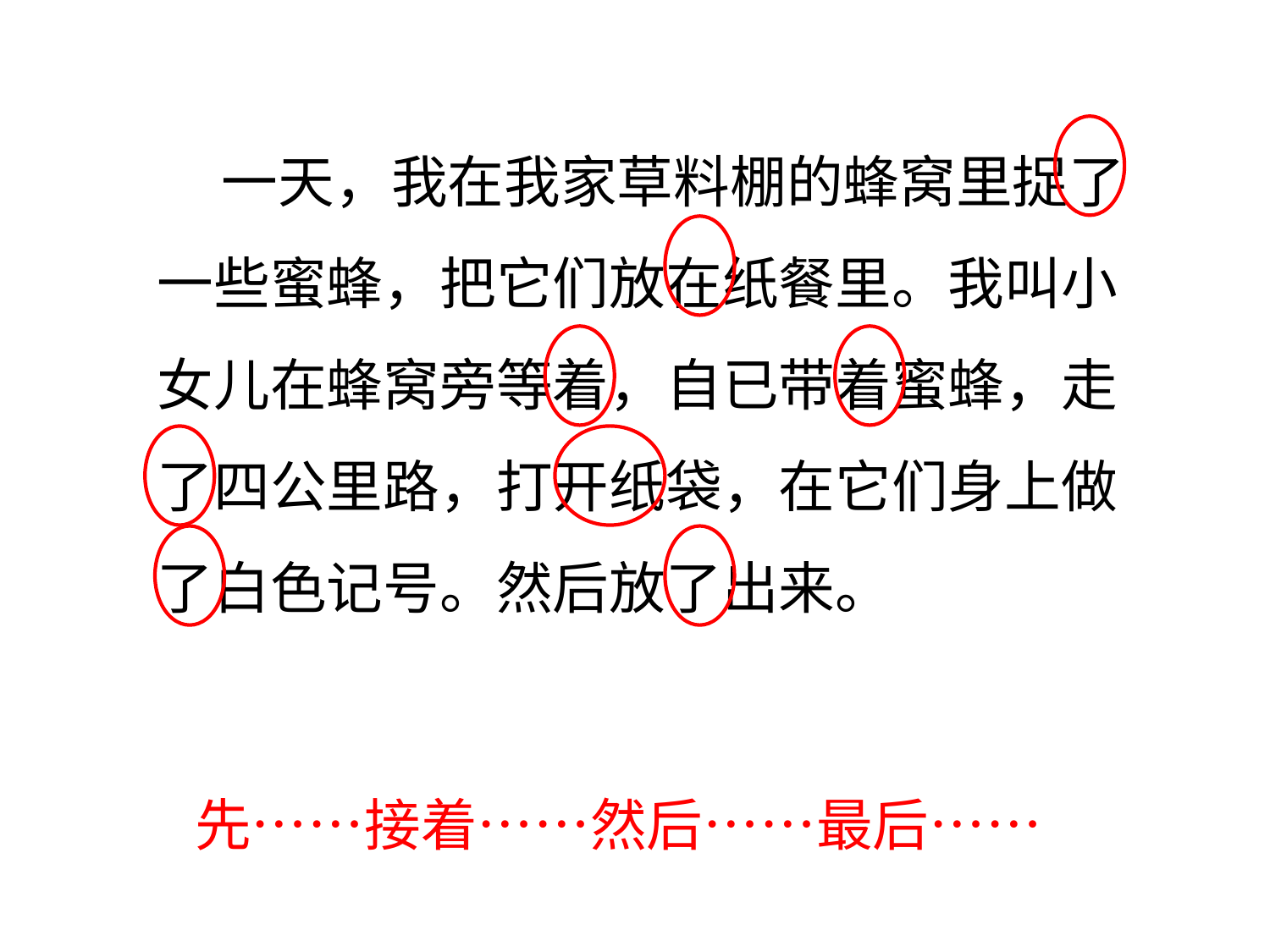

一天，我在我家草料棚的蜂窝里捉了一些蜜蜂，把它们放在纸餐里。我叫小女儿在蜂窝旁等着，自已带着蜜蜂，走了四公里路，打开纸袋，在它们身上做了白色记号。然后放了出来。

先……接着……然后……最后……